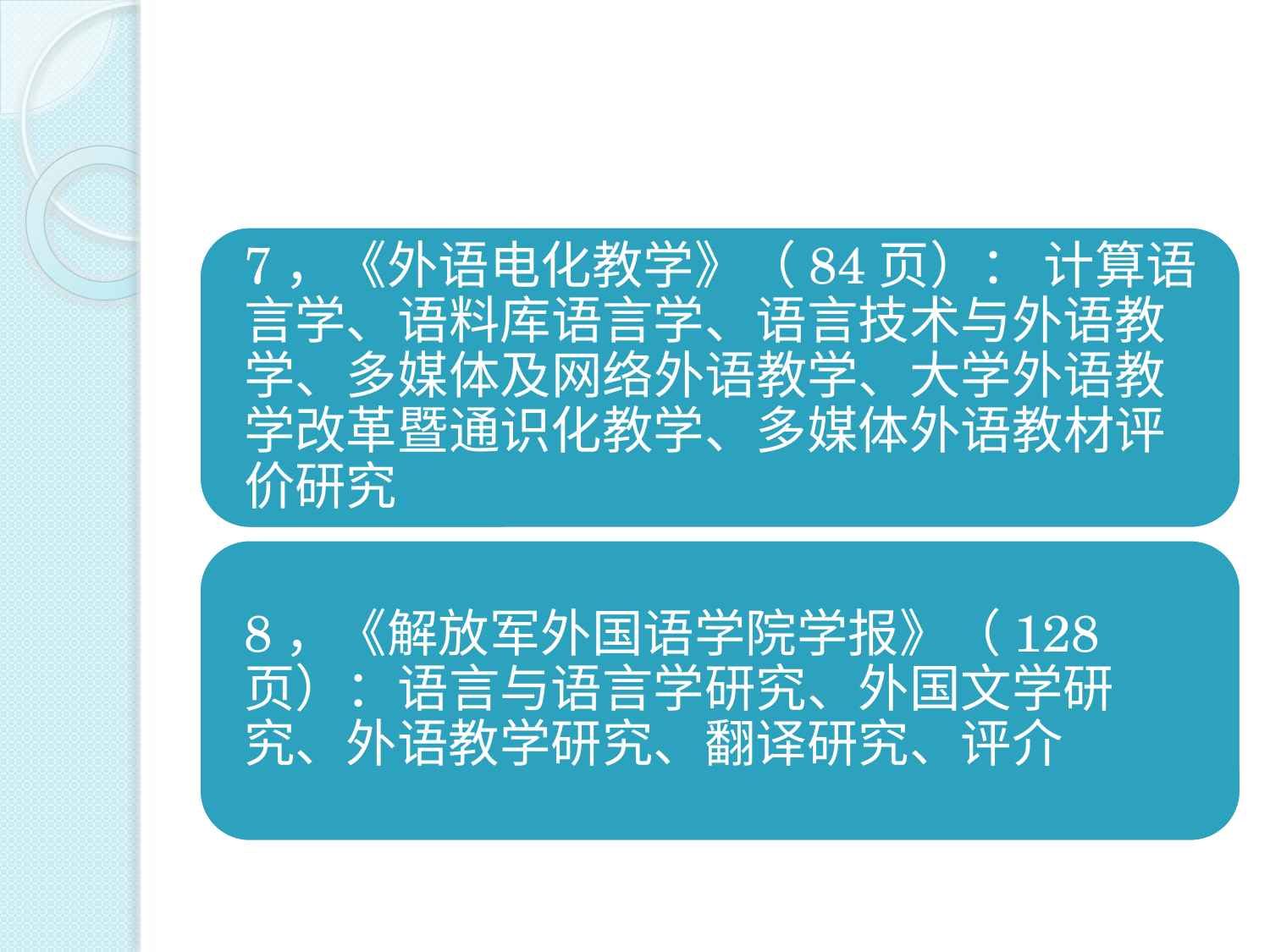

#
7，《外语电化教学》（84页）： 计算语言学、语料库语言学、语言技术与外语教学、多媒体及网络外语教学、大学外语教学改革暨通识化教学、多媒体外语教材评价研究
8，《解放军外国语学院学报》（128页）：语言与语言学研究、外国文学研究、外语教学研究、翻译研究、评介